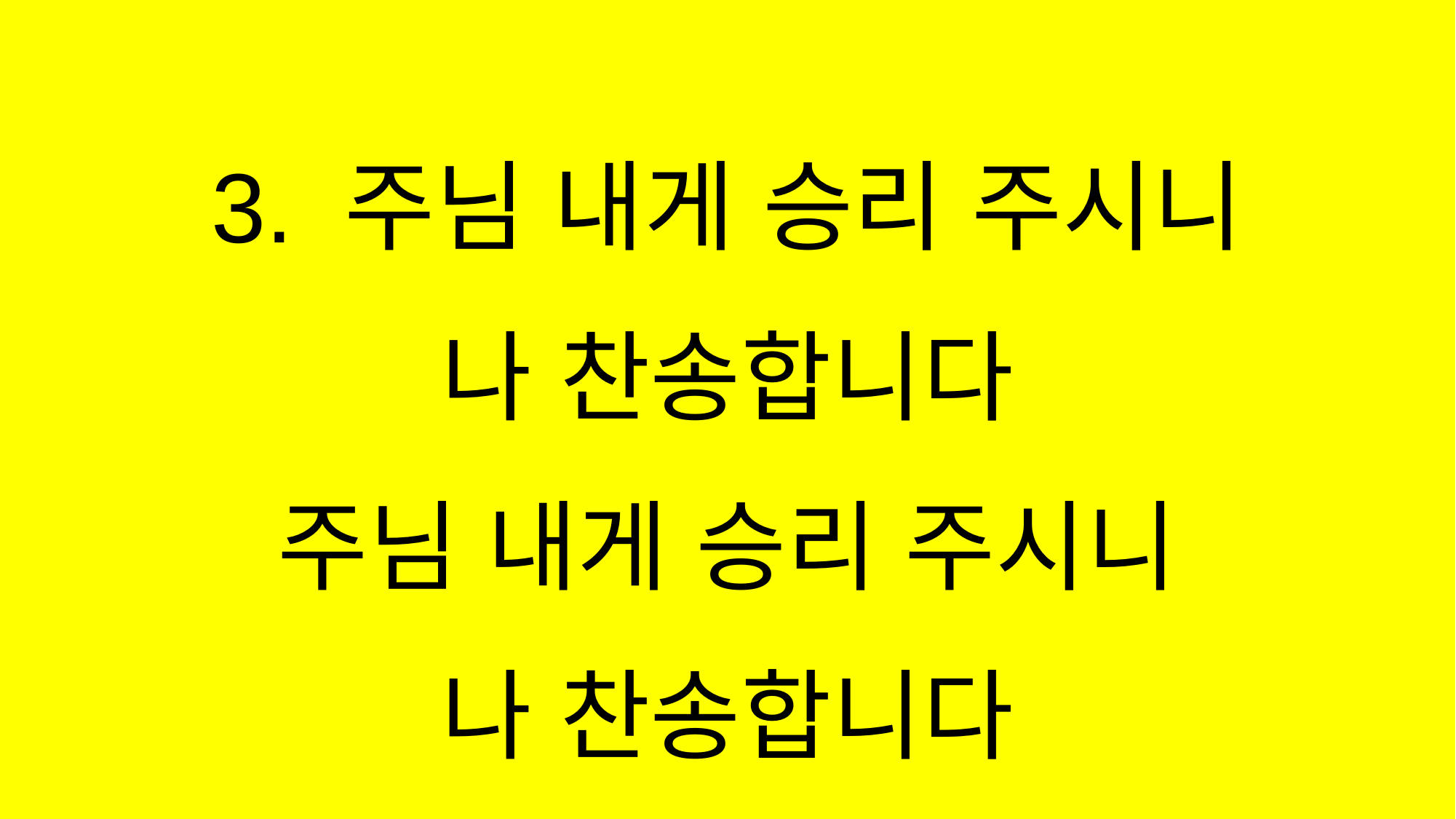

#
3. 주님 내게 승리 주시니

나 찬송합니다

주님 내게 승리 주시니

나 찬송합니다